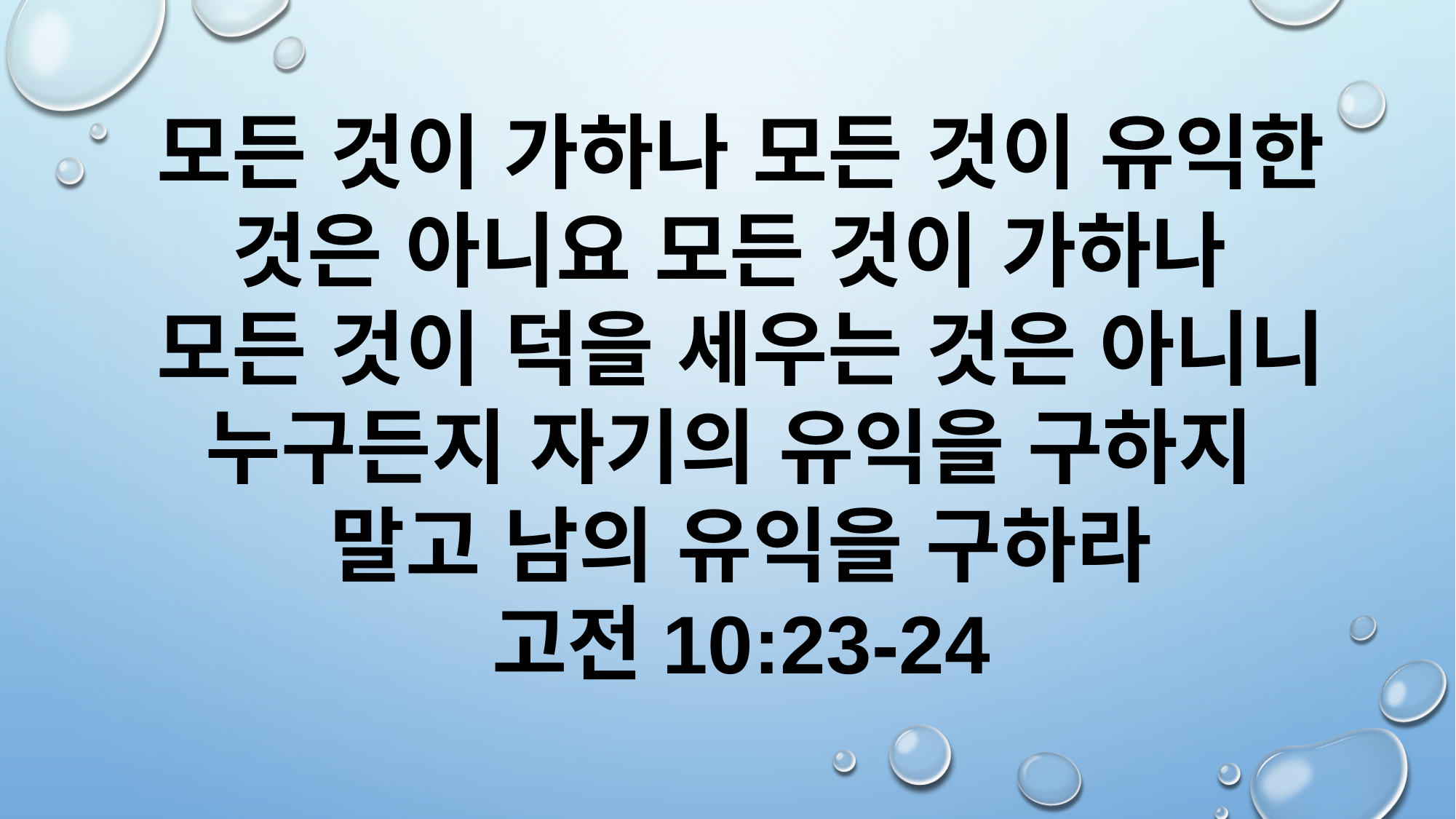

모든 것이 가하나 모든 것이 유익한 것은 아니요 모든 것이 가하나
모든 것이 덕을 세우는 것은 아니니
누구든지 자기의 유익을 구하지
말고 남의 유익을 구하라
고전10:23-24